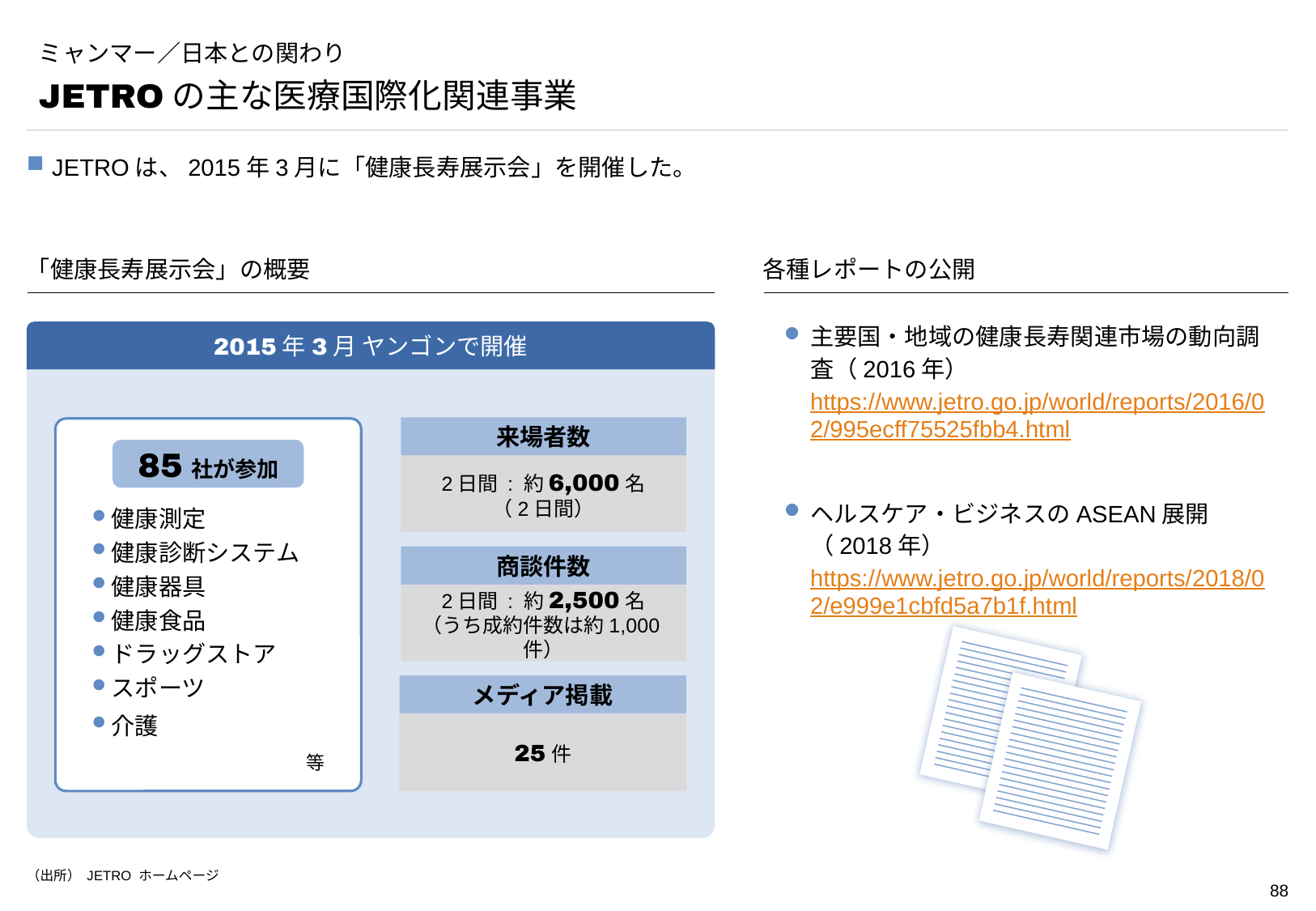

# ミャンマー／日本との関わり
JETROの主な医療国際化関連事業
JETROは、2015年3月に「健康長寿展示会」を開催した。
「健康長寿展示会」の概要
各種レポートの公開
主要国・地域の健康長寿関連市場の動向調査（2016年）
https://www.jetro.go.jp/world/reports/2016/02/995ecff75525fbb4.html

ヘルスケア・ビジネスのASEAN展開（2018年）https://www.jetro.go.jp/world/reports/2018/02/e999e1cbfd5a7b1f.html
2015年3月 ヤンゴンで開催

来場者数
2日間 : 約6,000名
（2日間）
健康測定
健康診断システム
健康器具
健康食品
ドラッグストア
スポーツ
介護
　 等
85社が参加
商談件数
2日間 : 約2,500名
（うち成約件数は約1,000件）

メディア掲載
25件
（出所） JETRO ホームページ